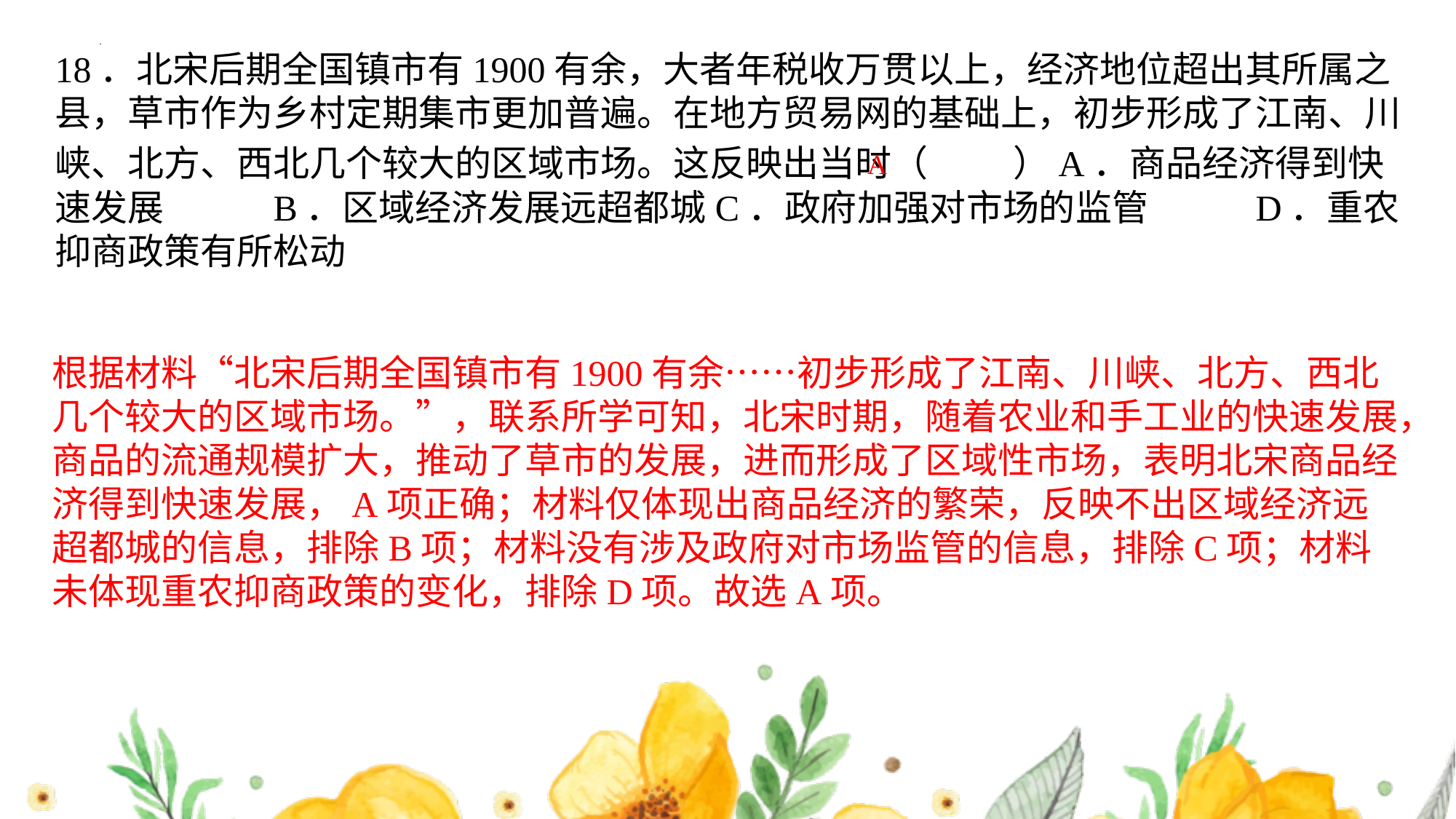

18．北宋后期全国镇市有1900有余，大者年税收万贯以上，经济地位超出其所属之县，草市作为乡村定期集市更加普遍。在地方贸易网的基础上，初步形成了江南、川峡、北方、西北几个较大的区域市场。这反映出当时（         ）A．商品经济得到快速发展	B．区域经济发展远超都城C．政府加强对市场的监管	D．重农抑商政策有所松动

A
根据材料“北宋后期全国镇市有1900有余……初步形成了江南、川峡、北方、西北几个较大的区域市场。”，联系所学可知，北宋时期，随着农业和手工业的快速发展，商品的流通规模扩大，推动了草市的发展，进而形成了区域性市场，表明北宋商品经济得到快速发展，A项正确；材料仅体现出商品经济的繁荣，反映不出区域经济远超都城的信息，排除B项；材料没有涉及政府对市场监管的信息，排除C项；材料未体现重农抑商政策的变化，排除D项。故选A项。